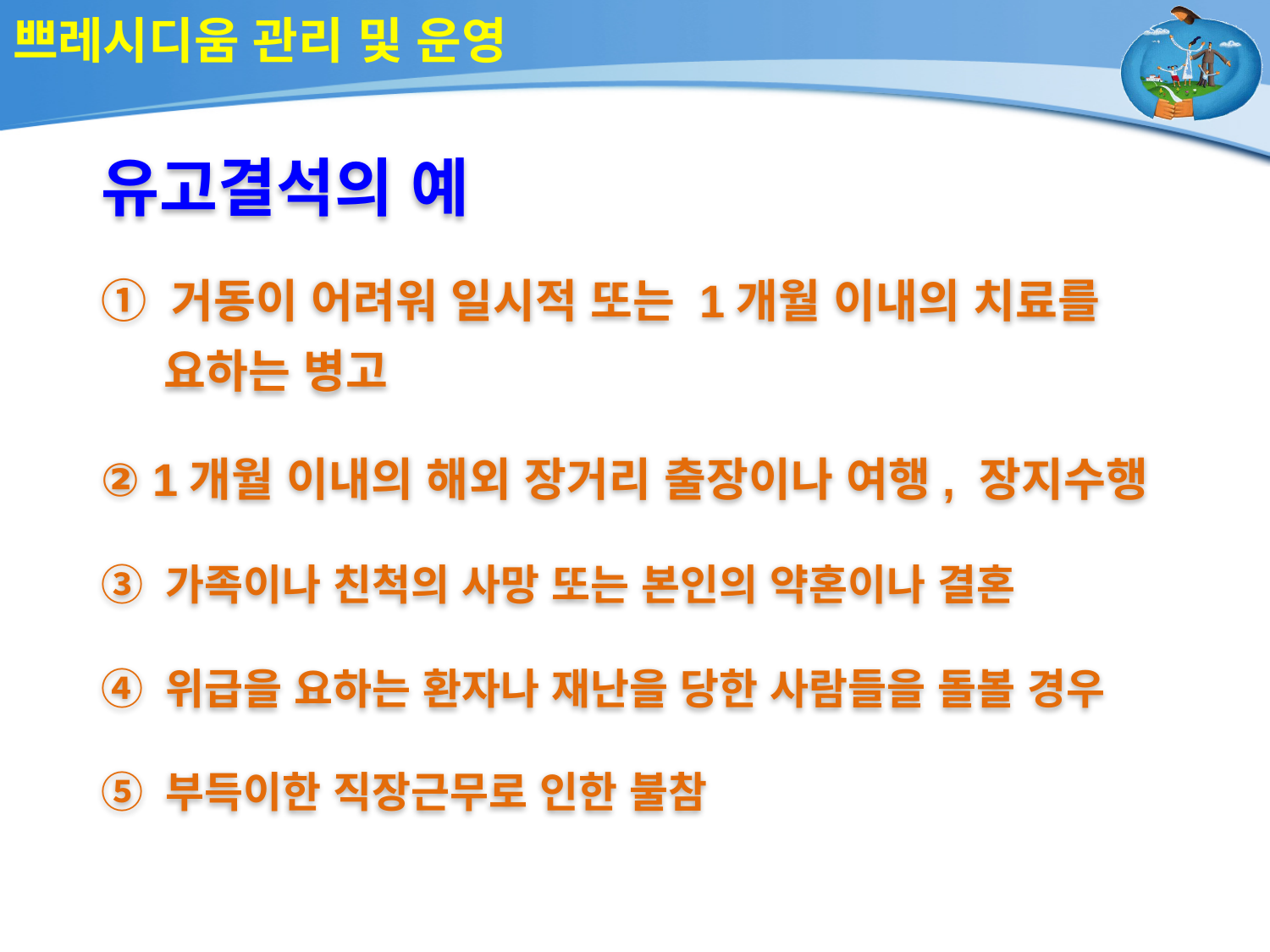

# 쁘레시디움 관리 및 운영
유고결석의 예
① 거동이 어려워 일시적 또는 1개월 이내의 치료를
    요하는 병고

② 1개월 이내의 해외 장거리 출장이나 여행, 장지수행

③ 가족이나 친척의 사망 또는 본인의 약혼이나 결혼

④ 위급을 요하는 환자나 재난을 당한 사람들을 돌볼 경우

⑤ 부득이한 직장근무로 인한 불참